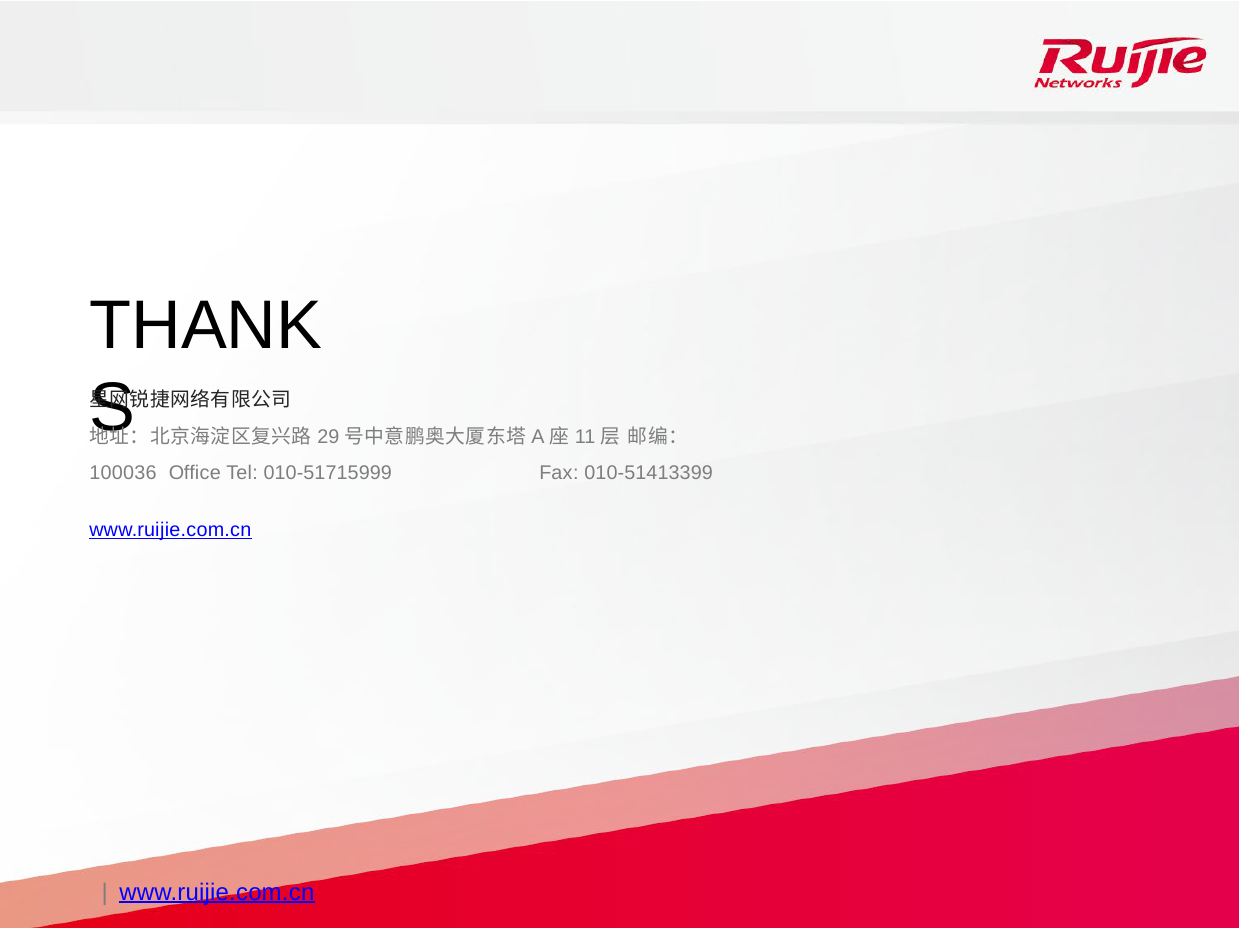

# THANKS
星网锐捷网络有限公司
地址：北京海淀区复兴路29号中意鹏奥大厦东塔A座11层 邮编：100036  Office Tel: 010-51715999	Fax: 010-51413399

www.ruijie.com.cn
| www.ruijie.com.cn